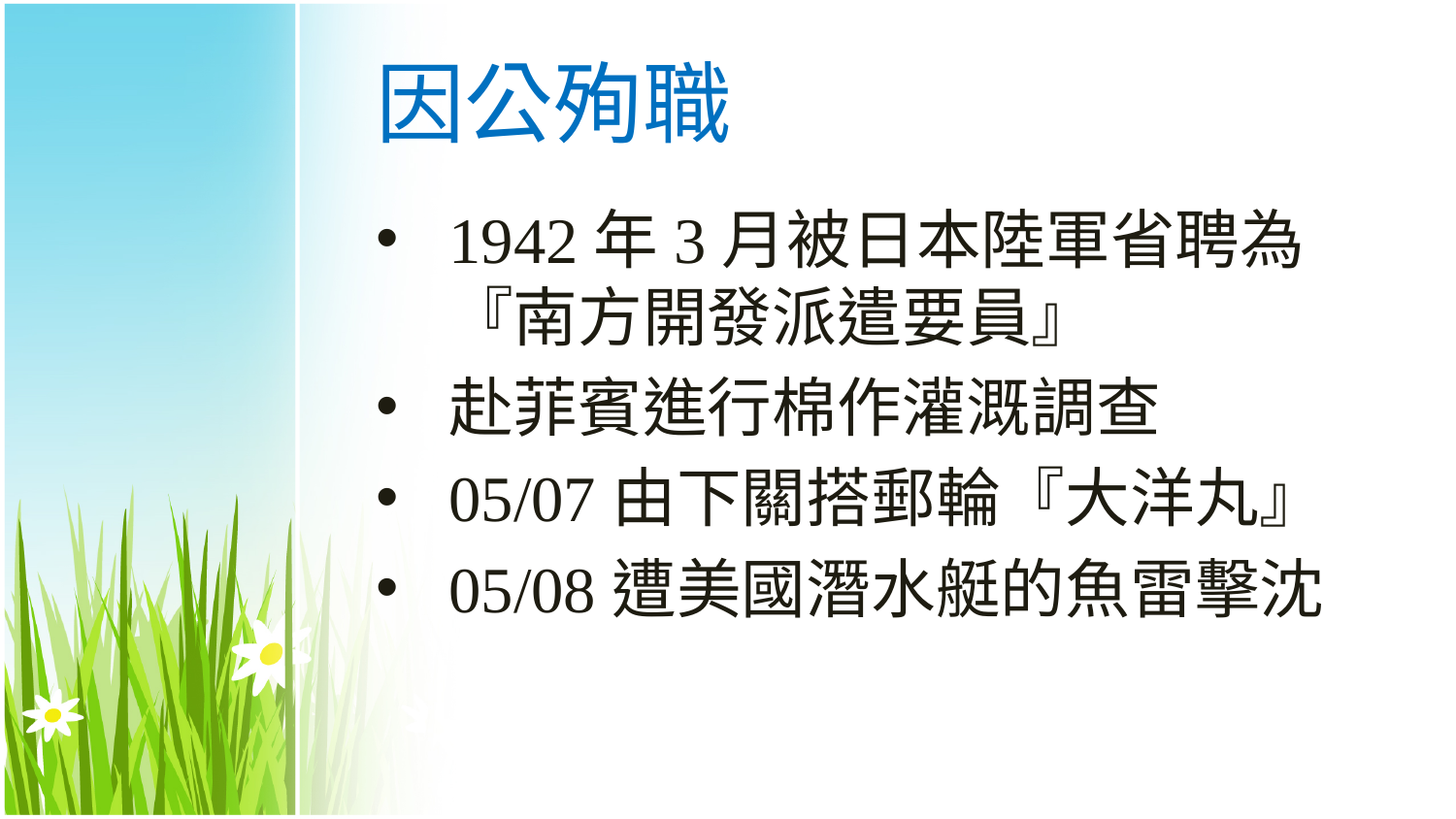

# 因公殉職
1942年3月被日本陸軍省聘為『南方開發派遣要員』
赴菲賓進行棉作灌溉調查
05/07由下關搭郵輪『大洋丸』
05/08遭美國潛水艇的魚雷擊沈